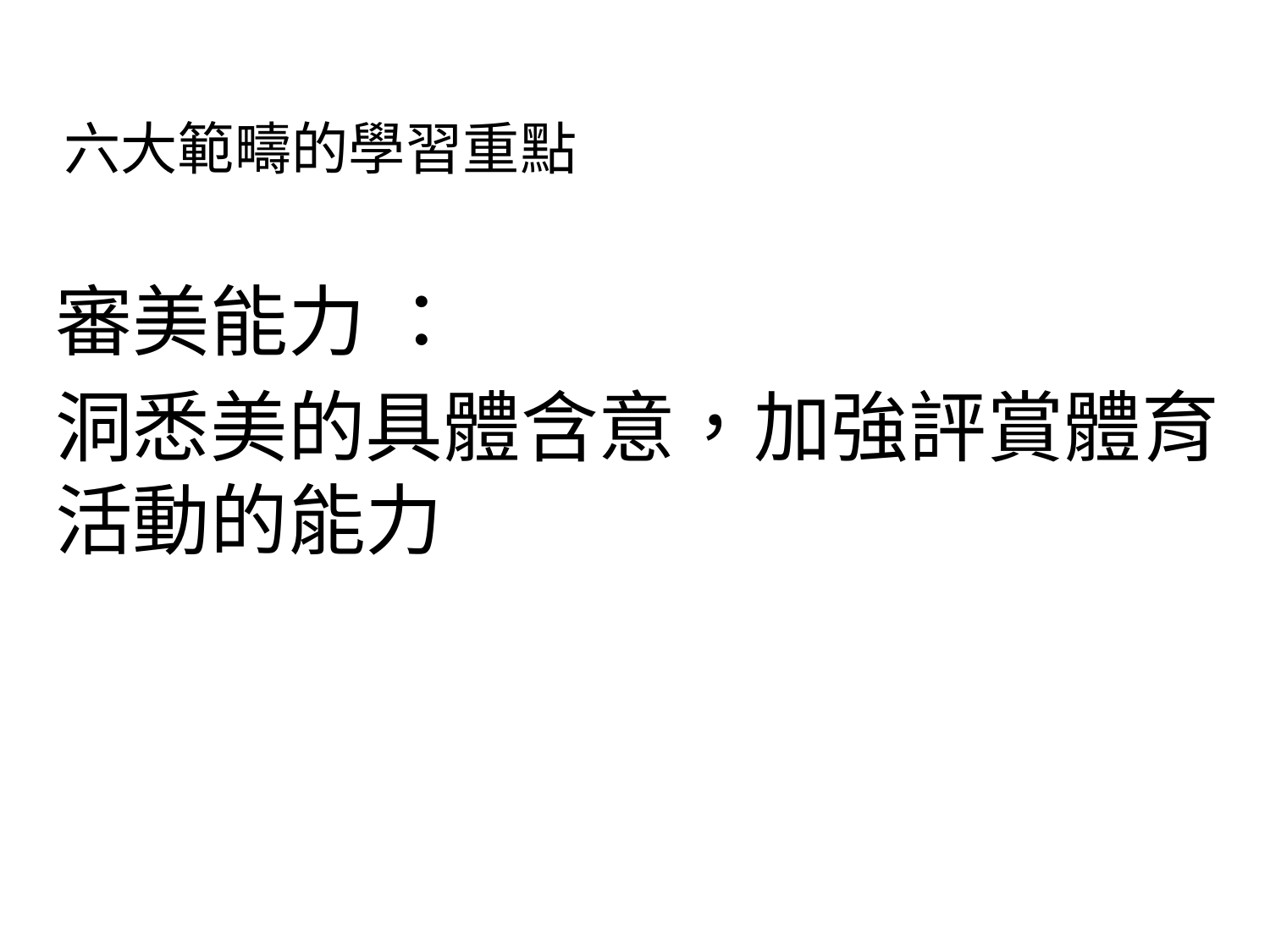

# 六大範疇的學習重點
審美能力 ：
洞悉美的具體含意，加強評賞體育活動的能力